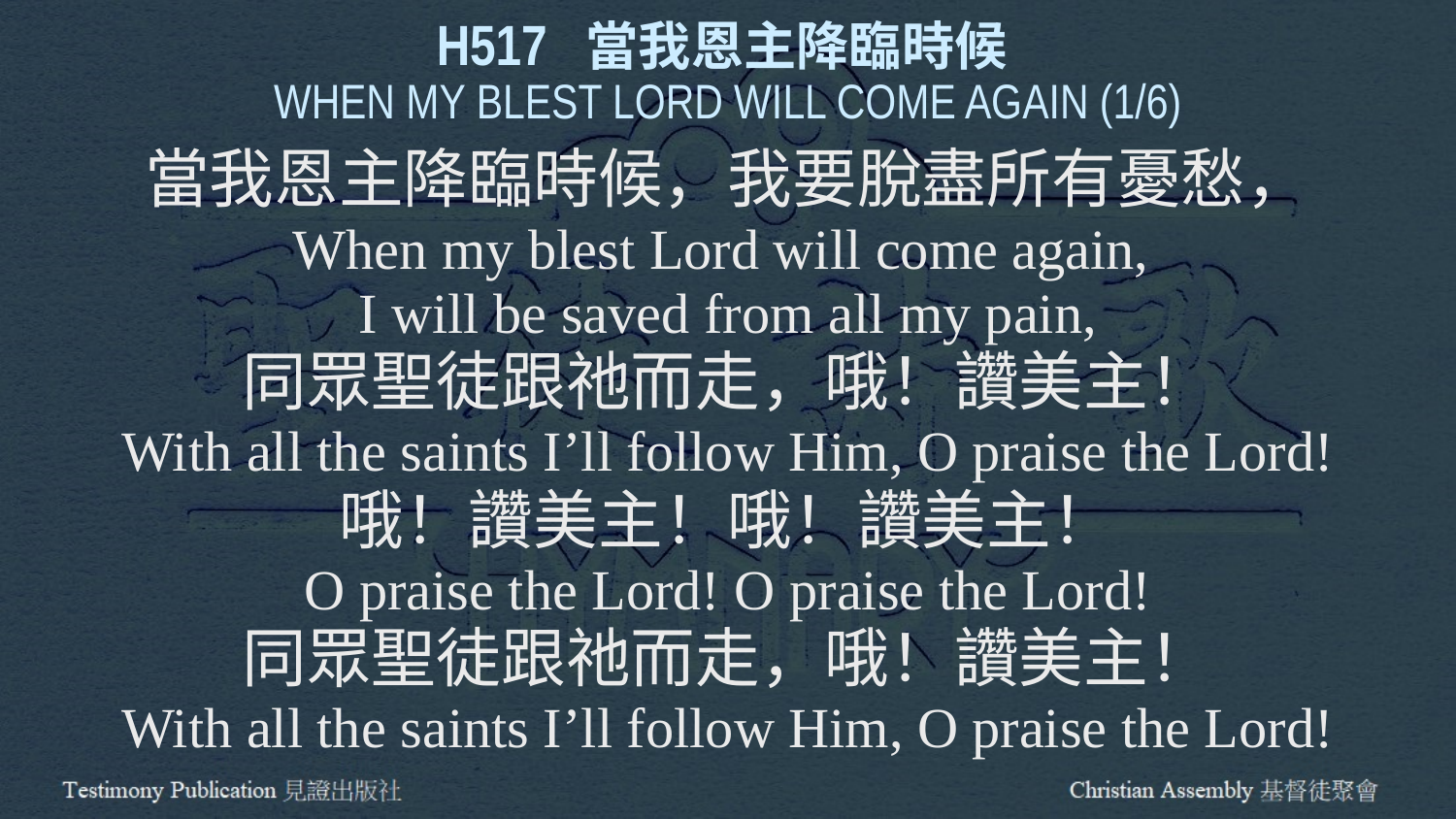

H517  當我恩主降臨時候
WHEN MY BLEST LORD WILL COME AGAIN (1/6)

當我恩主降臨時候，我要脫盡所有憂愁，
When my blest Lord will come again,
I will be saved from all my pain,
同眾聖徒跟祂而走，哦！讚美主！
With all the saints I’ll follow Him, O praise the Lord!
哦！讚美主！哦！讚美主！
O praise the Lord! O praise the Lord!
同眾聖徒跟祂而走，哦！讚美主！
With all the saints I’ll follow Him, O praise the Lord!